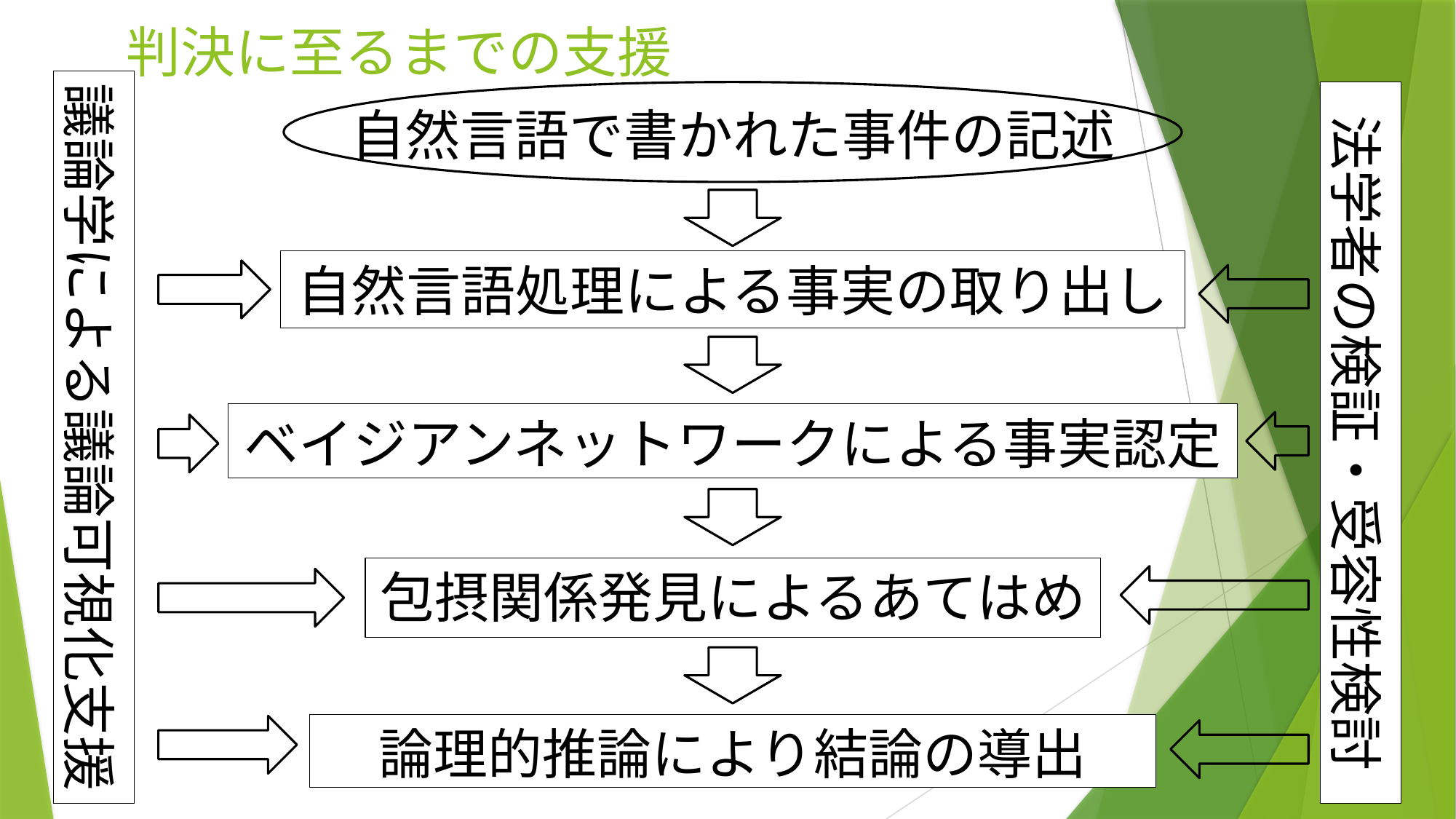

# 判決に至るまでの支援
議論学による議論可視化支援

自然言語で書かれた事件の記述
法学者の検証・受容性検討

自然言語処理による事実の取り出し

ベイジアンネットワークによる事実認定

包摂関係発見によるあてはめ

論理的推論により結論の導出